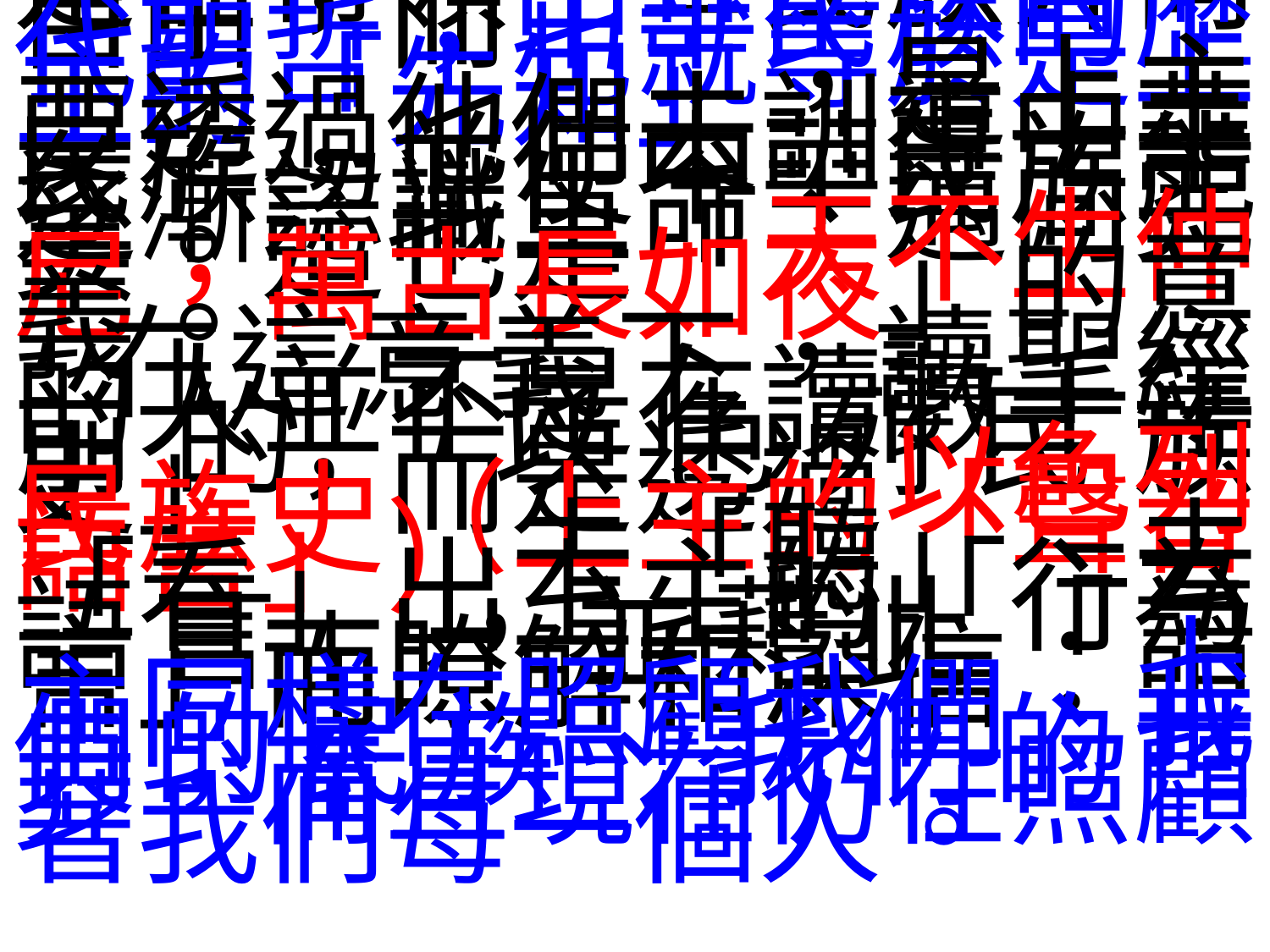

是在帶領中華民族奔向自由，而中華民族的歷代聖哲，也就等於是上主的「先知」，是上主要透過他們去訓導中華民族，並使中華民族能逐漸認識生命、邁向完美。這也是「天不生仲尼，萬古長如夜」的意義。
  在這意義下，讀聖經的人並不是在讀數千年前的「以色列民族史」，而是透過以色列民族史（上主的「聲音語言」）去「聽」、去「看」出上主的「行為語言」，並藉此「語言」而瞭解和深信：上主同樣在照顧我們、我們的民族、我們的世界，而且現在仍在照顧著我們每一個人。